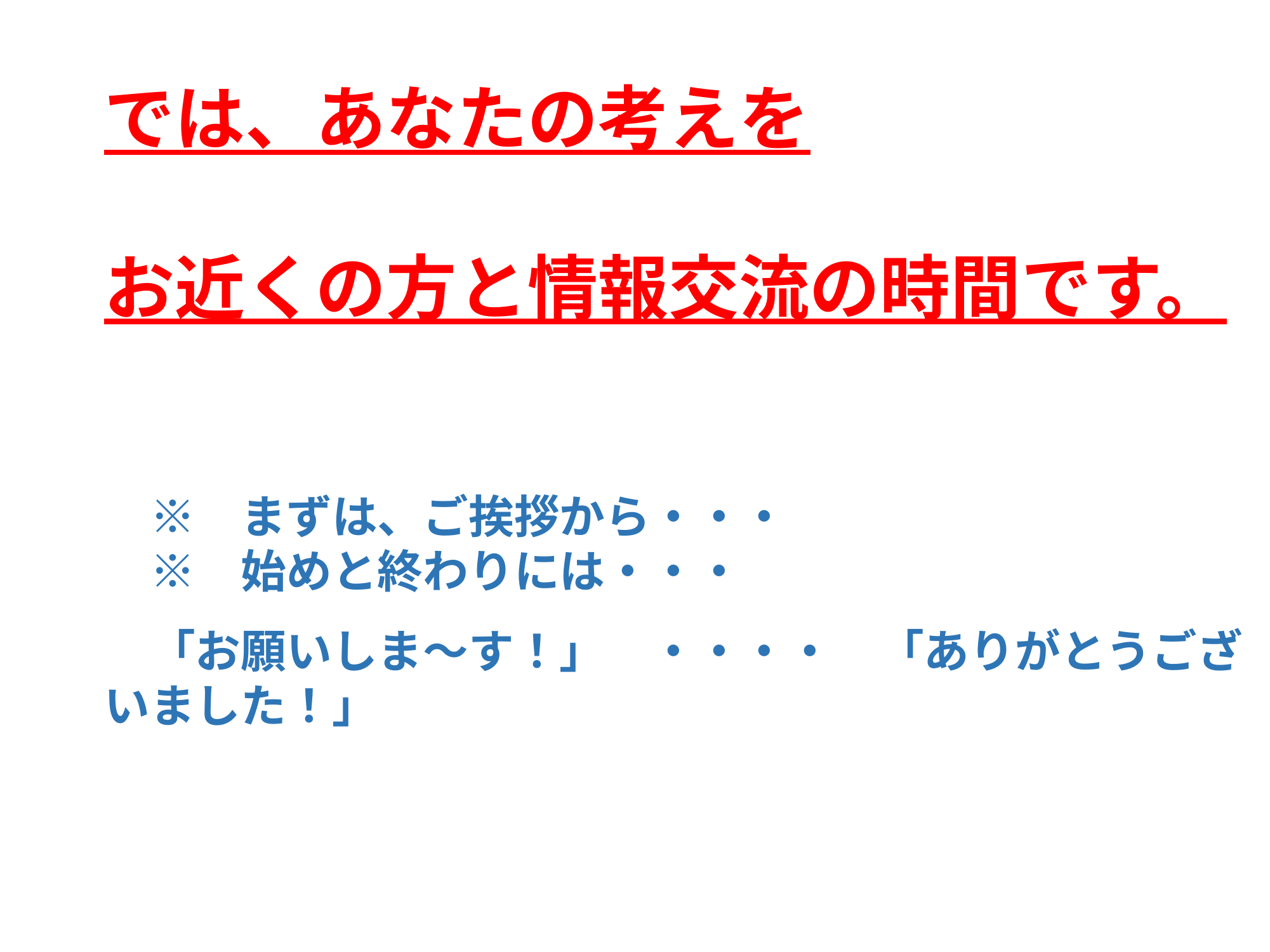

では、あなたの考えを

お近くの方と情報交流の時間です。

　※　まずは、ご挨拶から・・・
　※　始めと終わりには・・・

　「お願いしま～す！」　・・・・　「ありがとうございました！」